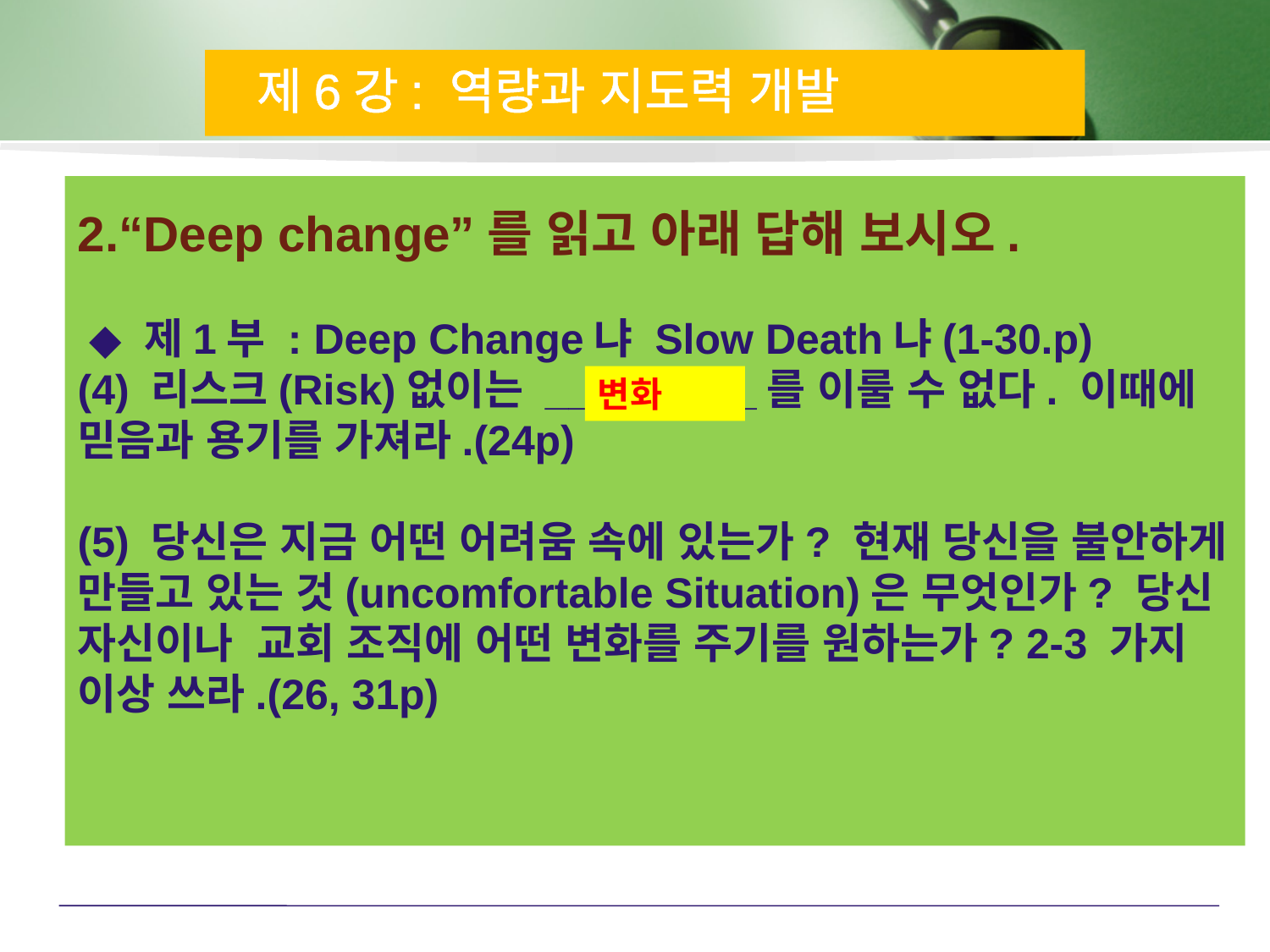

제6강: 역량과 지도력 개발
2.“Deep change”를 읽고 아래 답해 보시오.
 ◆ 제1부 : Deep Change냐 Slow Death냐(1-30.p)
(4) 리스크(Risk)없이는 _________를 이룰 수 없다. 이때에 믿음과 용기를 가져라.(24p)
(5) 당신은 지금 어떤 어려움 속에 있는가? 현재 당신을 불안하게 만들고 있는 것(uncomfortable Situation)은 무엇인가? 당신 자신이나  교회 조직에 어떤 변화를 주기를 원하는가? 2-3 가지 이상 쓰라.(26, 31p)
변화